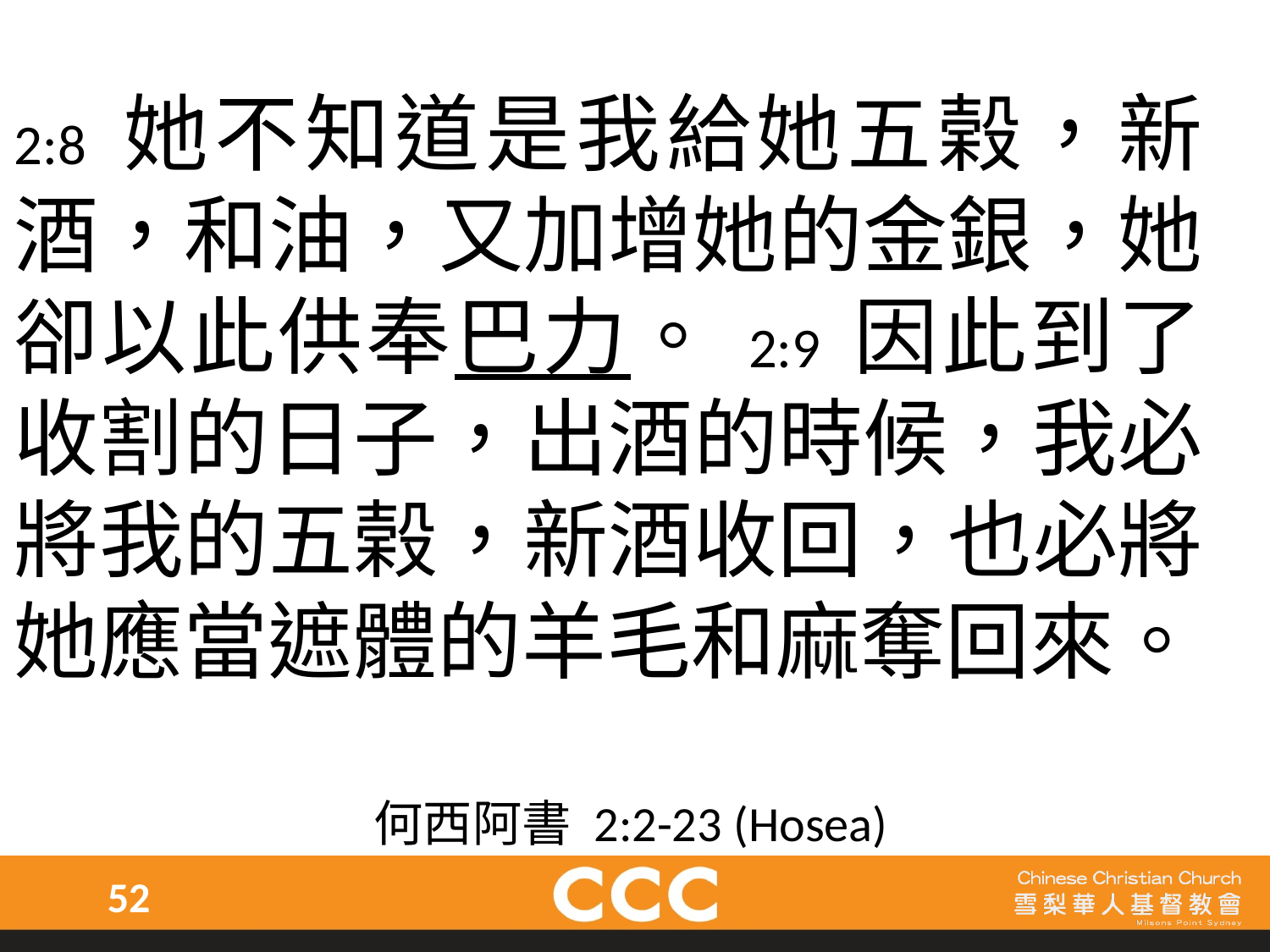

2:8 她不知道是我給她五榖，新酒，和油，又加增她的金銀，她卻以此供奉巴力。 2:9 因此到了收割的日子，出酒的時候，我必將我的五榖，新酒收回，也必將她應當遮體的羊毛和麻奪回來。
何西阿書 2:2-23 (Hosea)
52